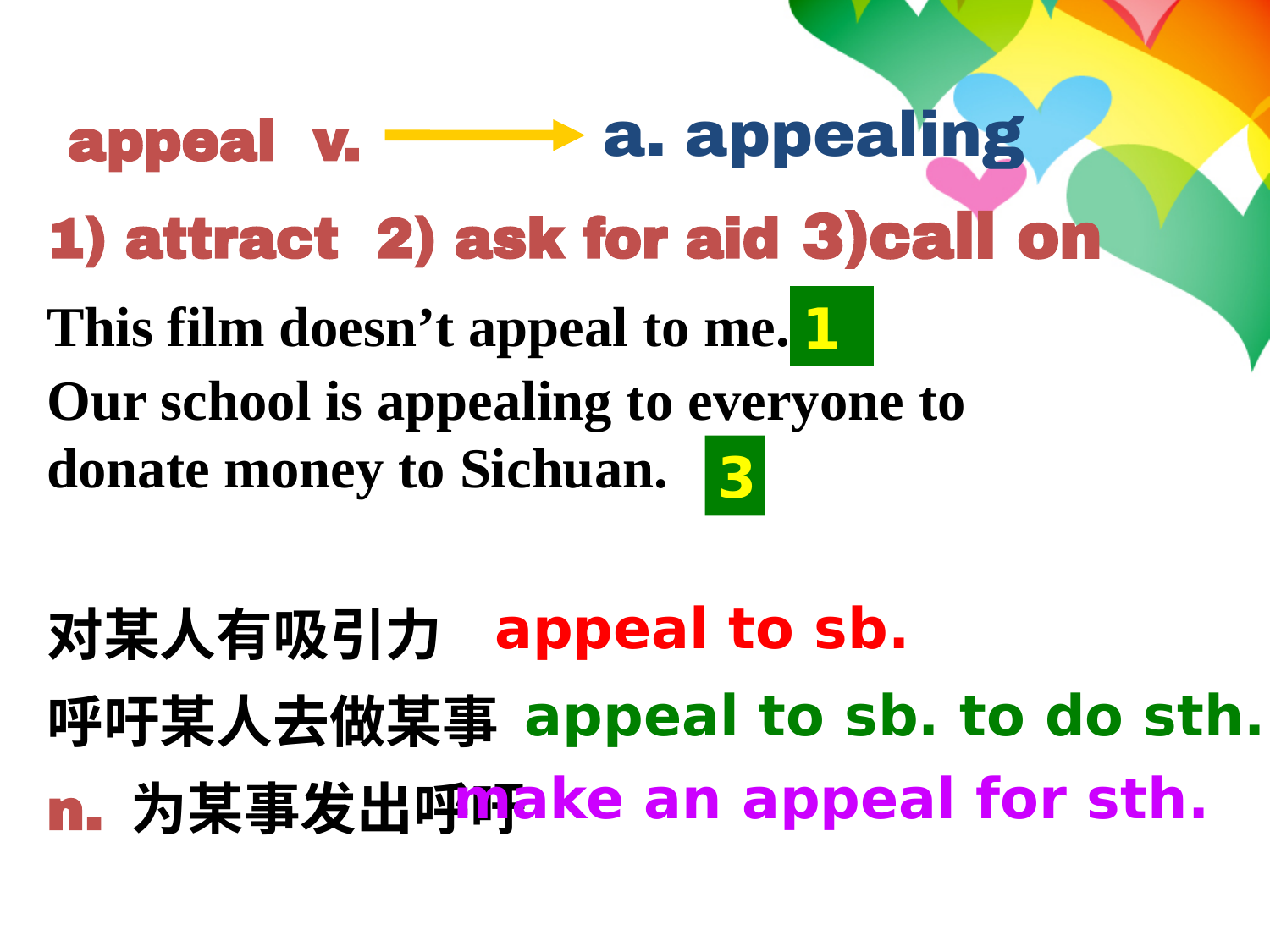

appeal  v.
1) attract  2) ask for aid 3)call on
This film doesn’t appeal to me.
Our school is appealing to everyone to
donate money to Sichuan.

对某人有吸引力
呼吁某人去做某事
n. 为某事发出呼吁

a. appealing

1
3
 appeal to sb.
 appeal to sb. to do sth.
 make an appeal for sth.